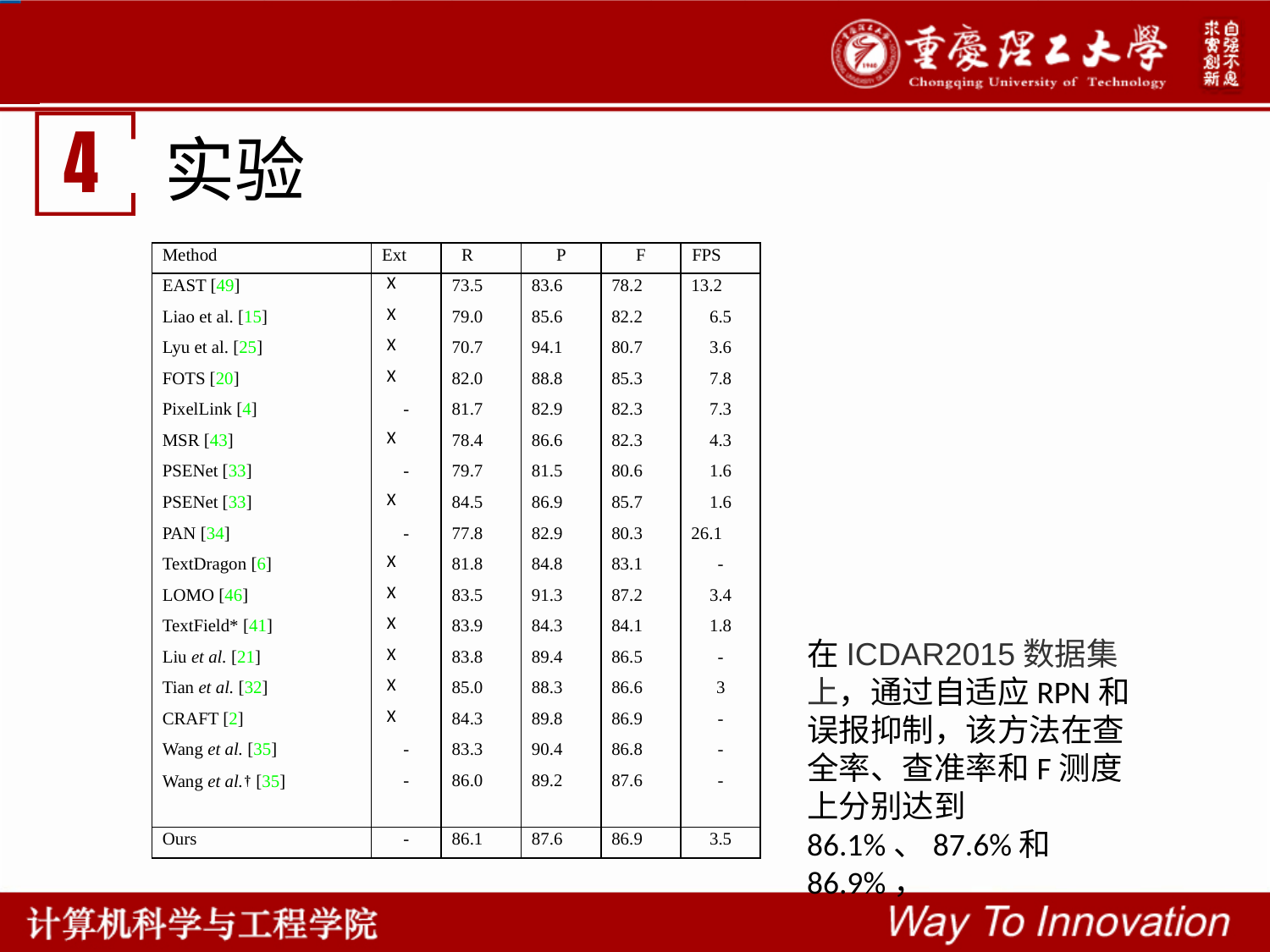

4
实验
| Method | Ext | R | P | F | FPS |
| --- | --- | --- | --- | --- | --- |
| EAST [49] | X | 73.5 | 83.6 | 78.2 | 13.2 |
| Liao et al. [15] | X | 79.0 | 85.6 | 82.2 | 6.5 |
| Lyu et al. [25] | X | 70.7 | 94.1 | 80.7 | 3.6 |
| FOTS [20] | X | 82.0 | 88.8 | 85.3 | 7.8 |
| PixelLink [4] | - | 81.7 | 82.9 | 82.3 | 7.3 |
| MSR [43] | X | 78.4 | 86.6 | 82.3 | 4.3 |
| PSENet [33] | - | 79.7 | 81.5 | 80.6 | 1.6 |
| PSENet [33] | X | 84.5 | 86.9 | 85.7 | 1.6 |
| PAN [34] | - | 77.8 | 82.9 | 80.3 | 26.1 |
| TextDragon [6] | X | 81.8 | 84.8 | 83.1 | - |
| LOMO [46] | X | 83.5 | 91.3 | 87.2 | 3.4 |
| TextField\* [41] | X | 83.9 | 84.3 | 84.1 | 1.8 |
| Liu et al. [21] | X | 83.8 | 89.4 | 86.5 | - |
| Tian et al. [32] | X | 85.0 | 88.3 | 86.6 | 3 |
| CRAFT [2] | X | 84.3 | 89.8 | 86.9 | - |
| Wang et al. [35] | - | 83.3 | 90.4 | 86.8 | - |
| Wang et al.† [35] | - | 86.0 | 89.2 | 87.6 | - |
| Ours | - | 86.1 | 87.6 | 86.9 | 3.5 |
在ICDAR2015数据集上，通过自适应RPN和误报抑制，该方法在查全率、查准率和F测度上分别达到86.1%、87.6%和86.9%，